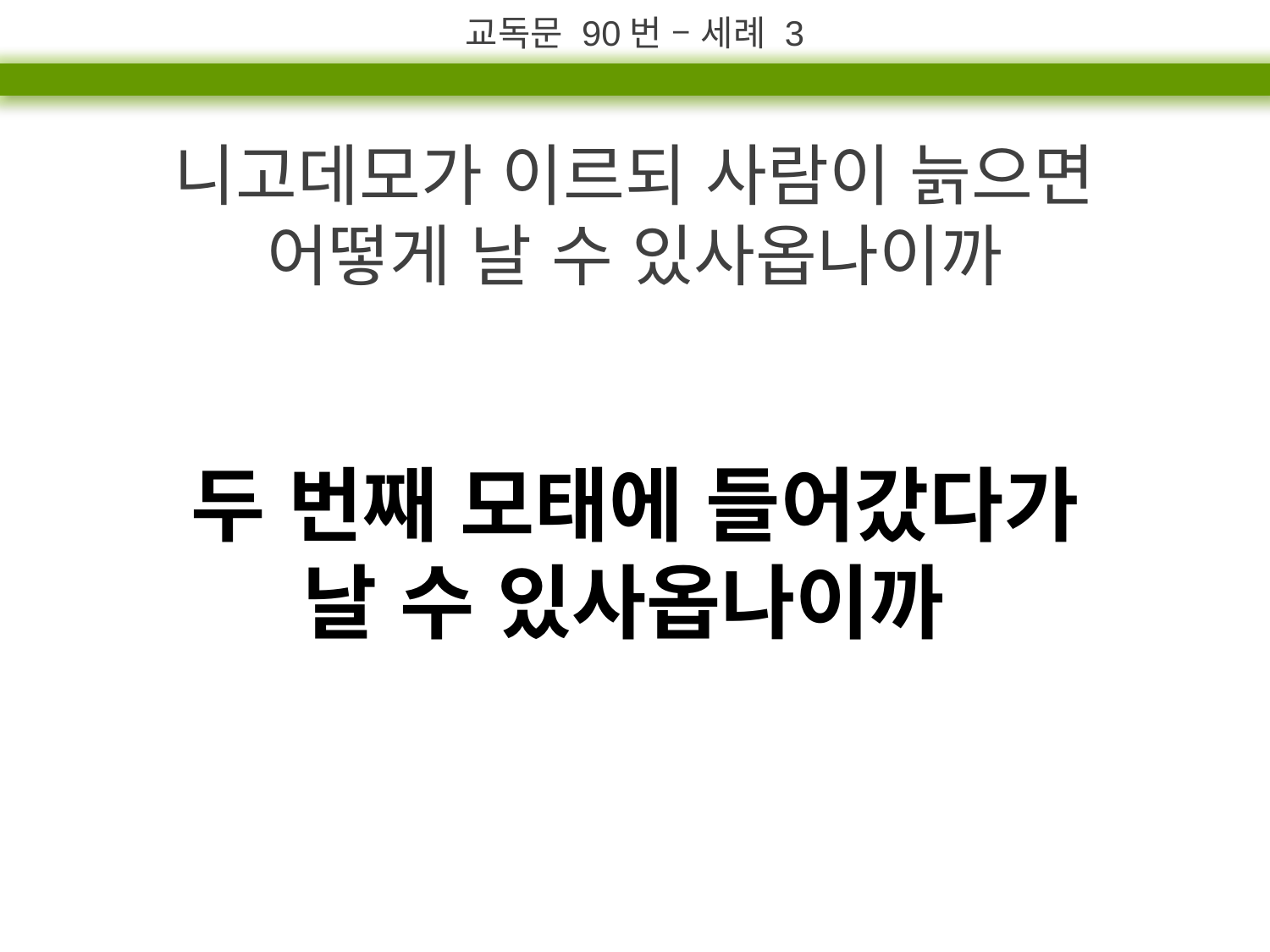

교독문 90번 – 세례 3

니고데모가 이르되 사람이 늙으면
어떻게 날 수 있사옵나이까
두 번째 모태에 들어갔다가
날 수 있사옵나이까